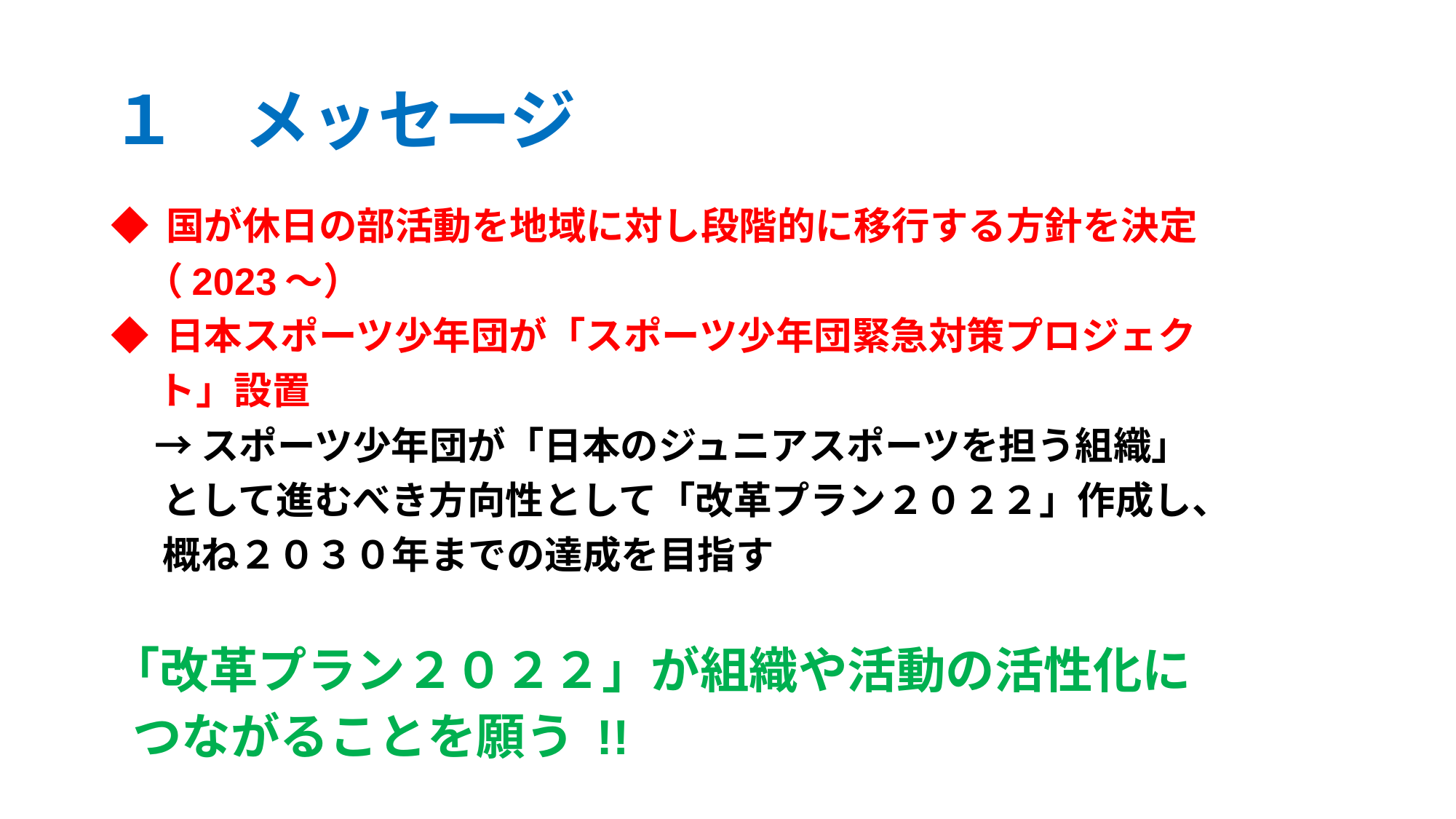

# １　メッセージ
◆ 国が休日の部活動を地域に対し段階的に移行する方針を決定
   （2023～）
◆ 日本スポーツ少年団が「スポーツ少年団緊急対策プロジェク
　 ト」設置
     →スポーツ少年団が「日本のジュニアスポーツを担う組織」
     として進むべき方向性として「改革プラン２０２２」作成し、
     概ね２０３０年までの達成を目指す

「改革プラン２０２２」が組織や活動の活性化に
 つながることを願う !!